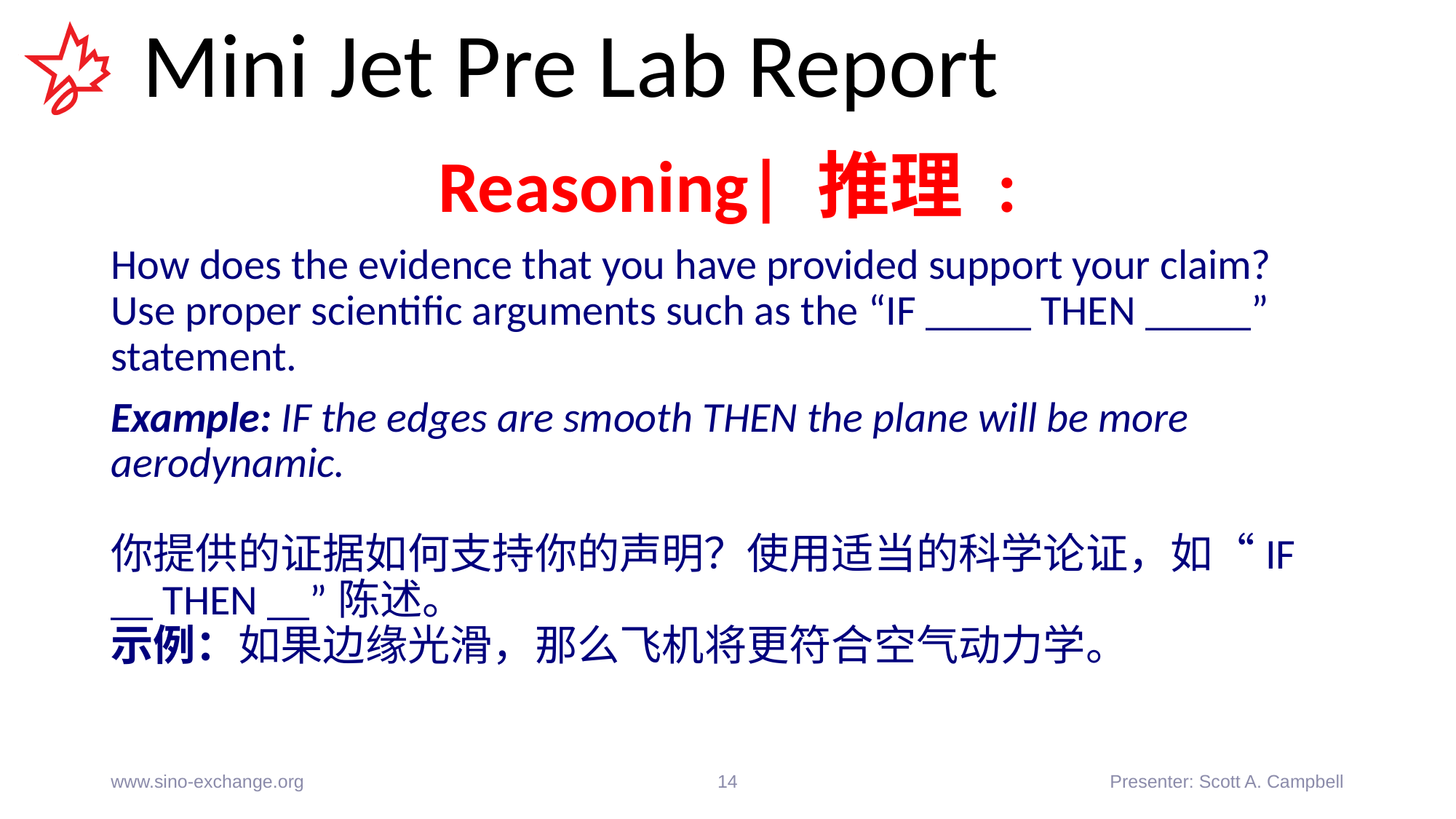

# Mini Jet Pre Lab Report
 Reasoning| 推理 :
How does the evidence that you have provided support your claim? Use proper scientific arguments such as the “IF _____ THEN _____” statement.
Example: IF the edges are smooth THEN the plane will be more aerodynamic.
你提供的证据如何支持你的声明？使用适当的科学论证，如“IF __ THEN __”陈述。
示例：如果边缘光滑，那么飞机将更符合空气动力学。
www.sino-exchange.org
14
Presenter: Scott A. Campbell